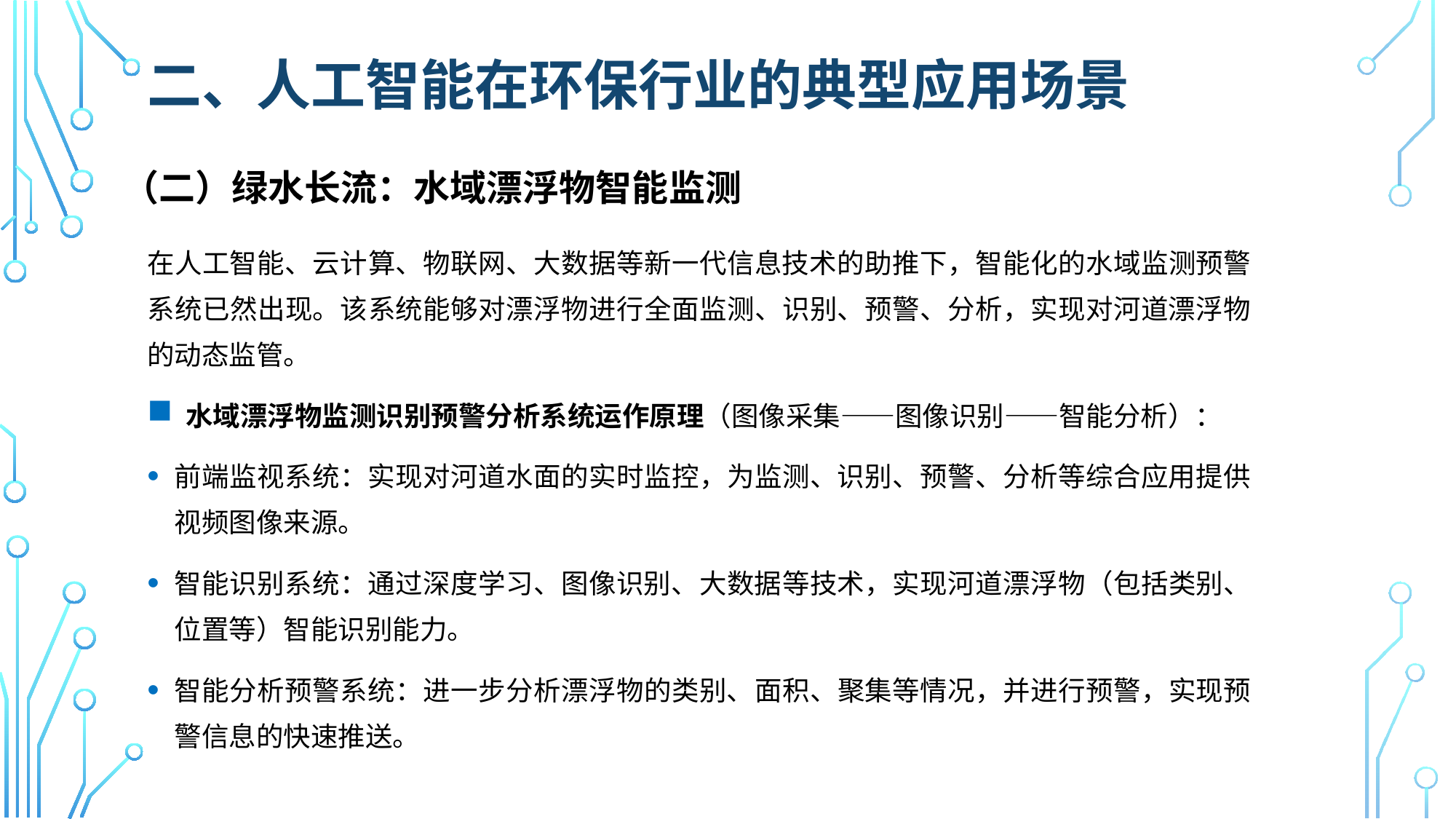

# 二、人工智能在环保行业的典型应用场景
（二）绿水长流：水域漂浮物智能监测
在人工智能、云计算、物联网、大数据等新一代信息技术的助推下，智能化的水域监测预警系统已然出现。该系统能够对漂浮物进行全面监测、识别、预警、分析，实现对河道漂浮物的动态监管。
 水域漂浮物监测识别预警分析系统运作原理（图像采集——图像识别——智能分析）：
前端监视系统：实现对河道水面的实时监控，为监测、识别、预警、分析等综合应用提供视频图像来源。
智能识别系统：通过深度学习、图像识别、大数据等技术，实现河道漂浮物（包括类别、位置等）智能识别能力。
智能分析预警系统：进一步分析漂浮物的类别、面积、聚集等情况，并进行预警，实现预警信息的快速推送。